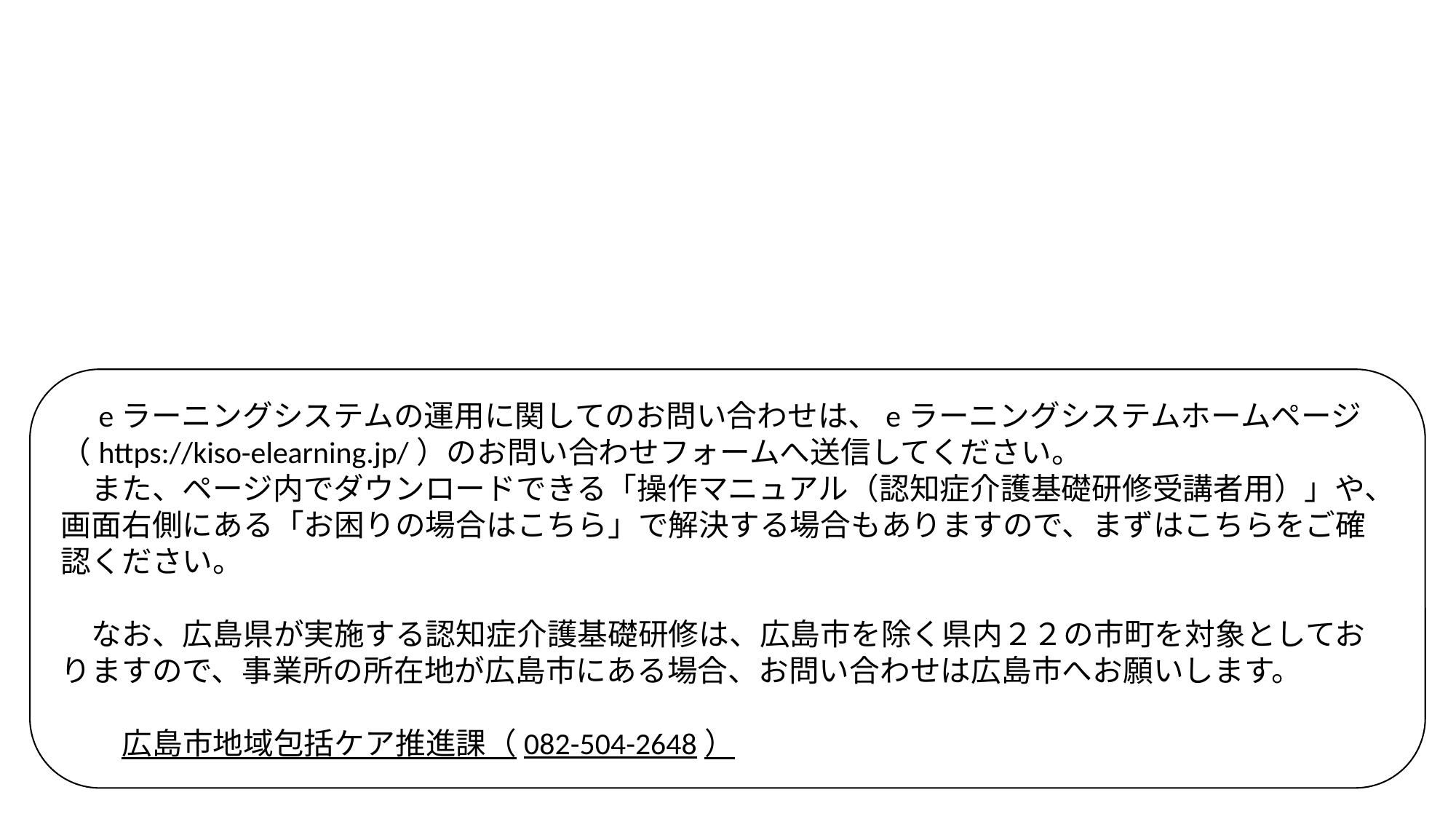

eラーニングシステムの運用に関してのお問い合わせは、eラーニングシステムホームページ（https://kiso-elearning.jp/）のお問い合わせフォームへ送信してください。
　また、ページ内でダウンロードできる「操作マニュアル（認知症介護基礎研修受講者用）」や、画面右側にある「お困りの場合はこちら」で解決する場合もありますので、まずはこちらをご確認ください。

　なお、広島県が実施する認知症介護基礎研修は、広島市を除く県内２２の市町を対象としておりますので、事業所の所在地が広島市にある場合、お問い合わせは広島市へお願いします。

　　広島市地域包括ケア推進課（082-504-2648）